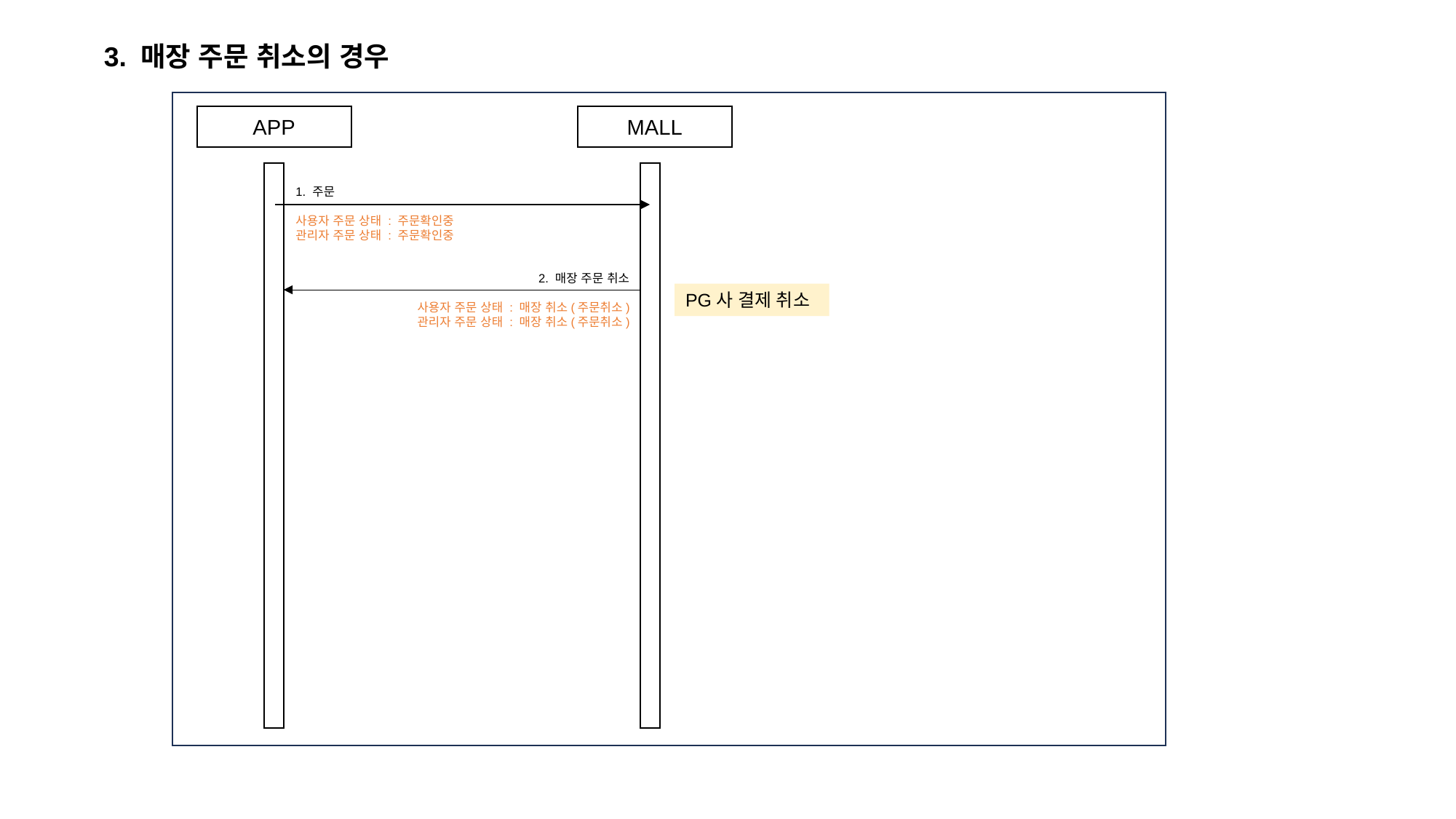

3. 매장 주문 취소의 경우

APP
MALL

1. 주문

사용자 주문 상태 : 주문확인중
관리자 주문 상태 : 주문확인중
2. 매장 주문 취소

사용자 주문 상태 : 매장 취소(주문취소)
관리자 주문 상태 : 매장 취소(주문취소)
PG사 결제 취소